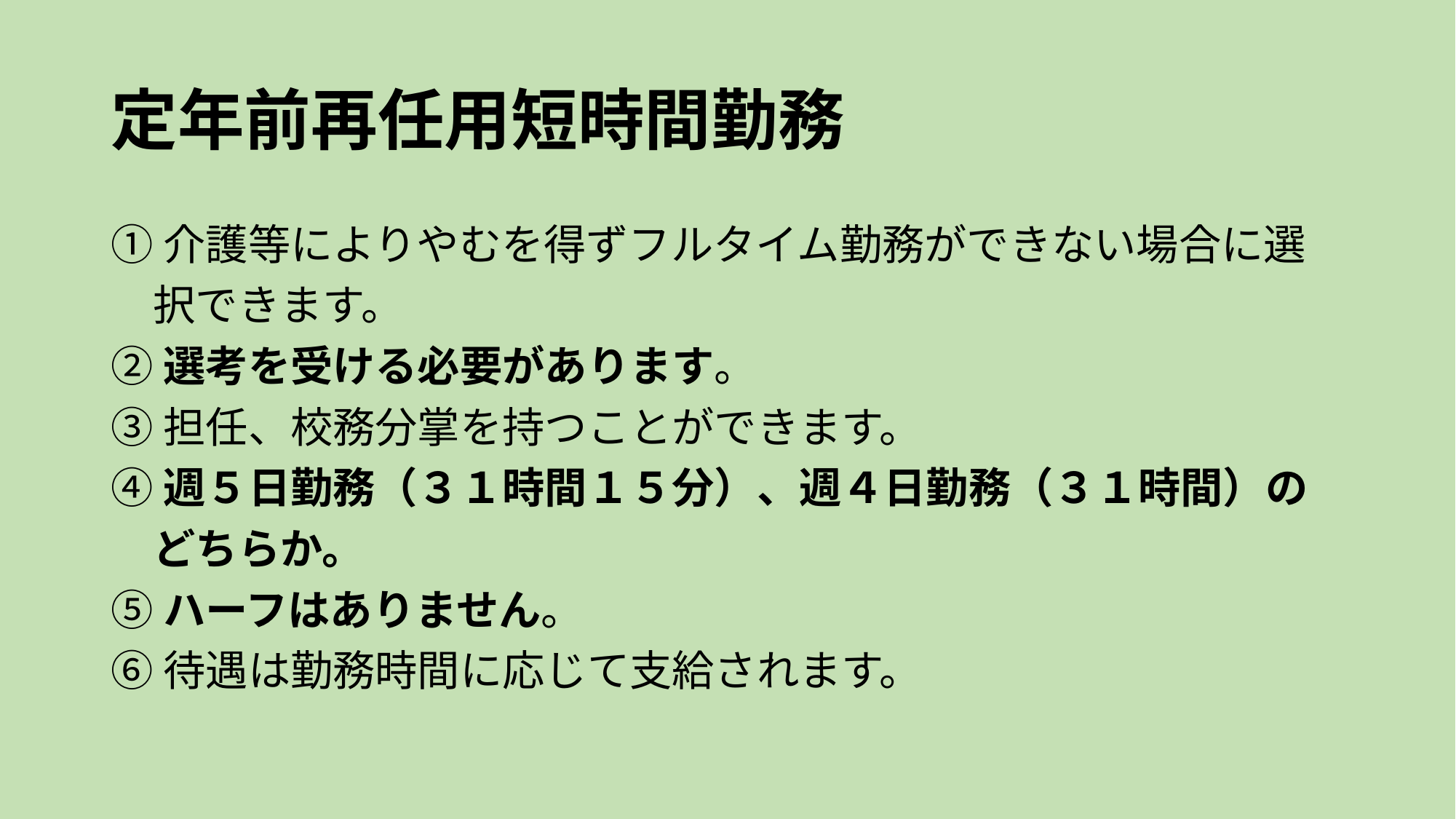

# 定年前再任用短時間勤務
①介護等によりやむを得ずフルタイム勤務ができない場合に選
　択できます。
②選考を受ける必要があります。
③担任、校務分掌を持つことができます。
④週５日勤務（３１時間１５分）、週４日勤務（３１時間）の
　どちらか。
⑤ハーフはありません。
⑥待遇は勤務時間に応じて支給されます。